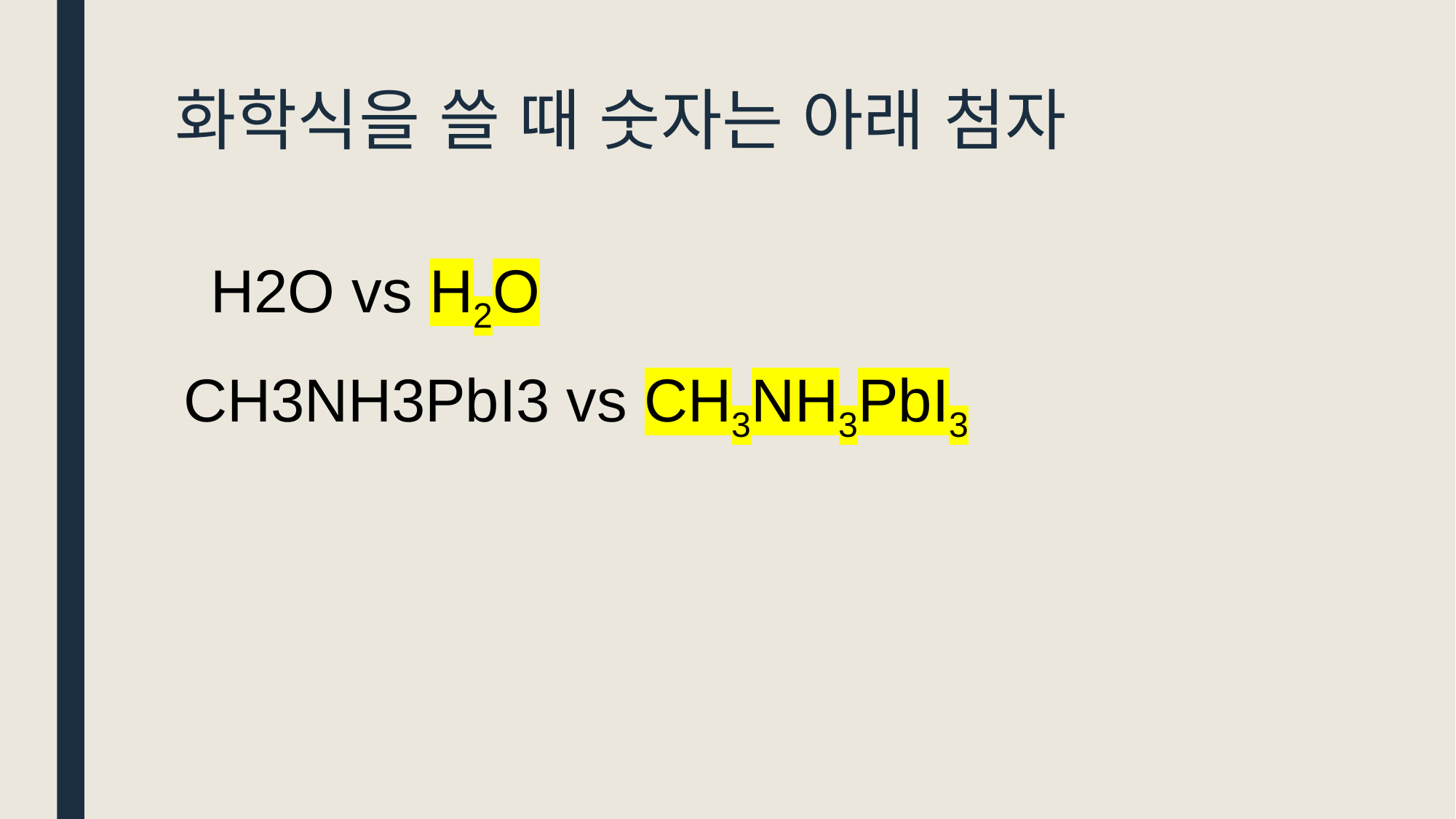

# 화학식을 쓸 때 숫자는 아래 첨자
H2O vs H2O
CH3NH3PbI3 vs CH3NH3PbI3